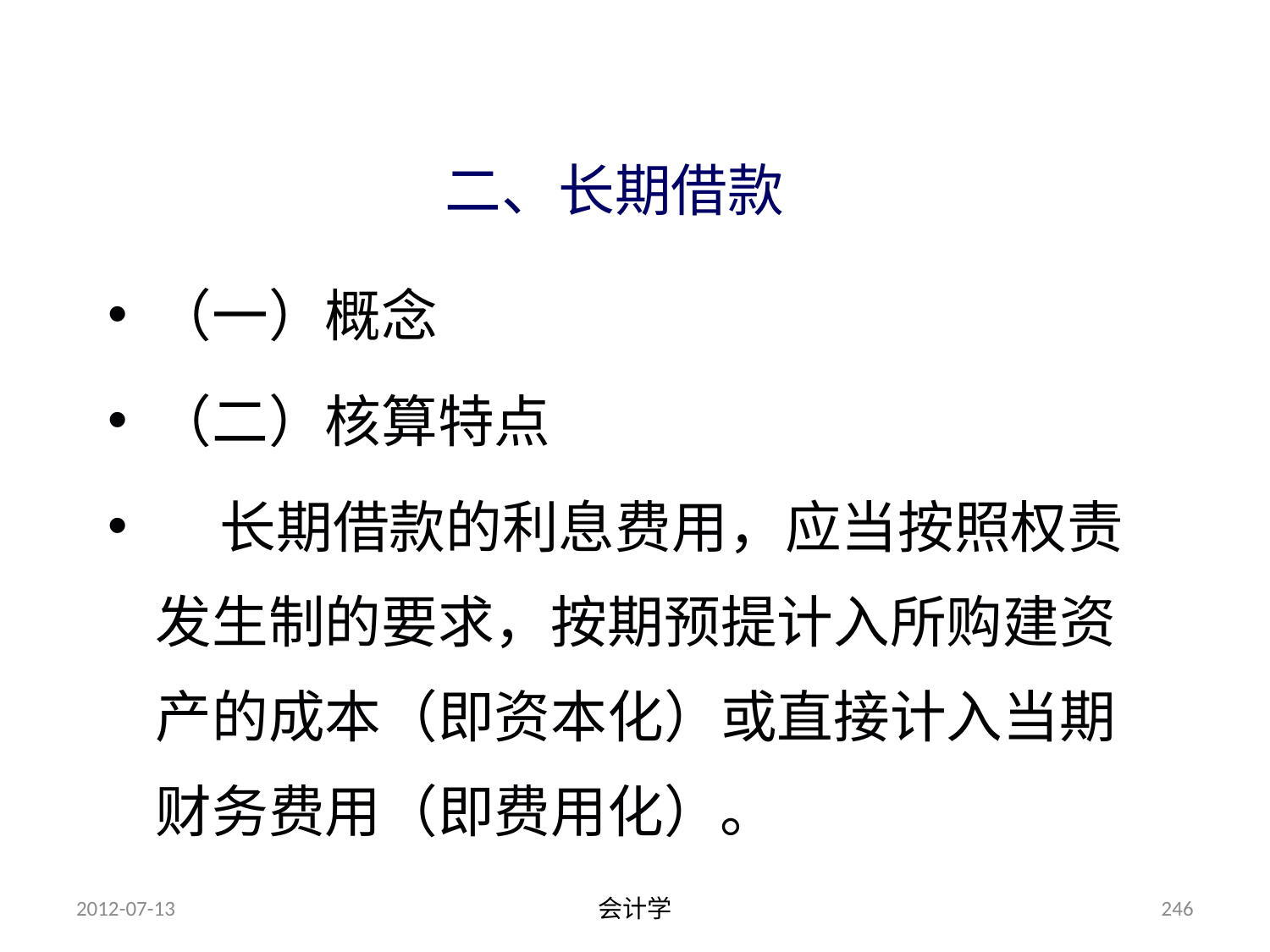

# 二、长期借款
（一）概念
（二）核算特点
    长期借款的利息费用，应当按照权责发生制的要求，按期预提计入所购建资产的成本（即资本化）或直接计入当期财务费用（即费用化）。
2012-07-13
会计学
246